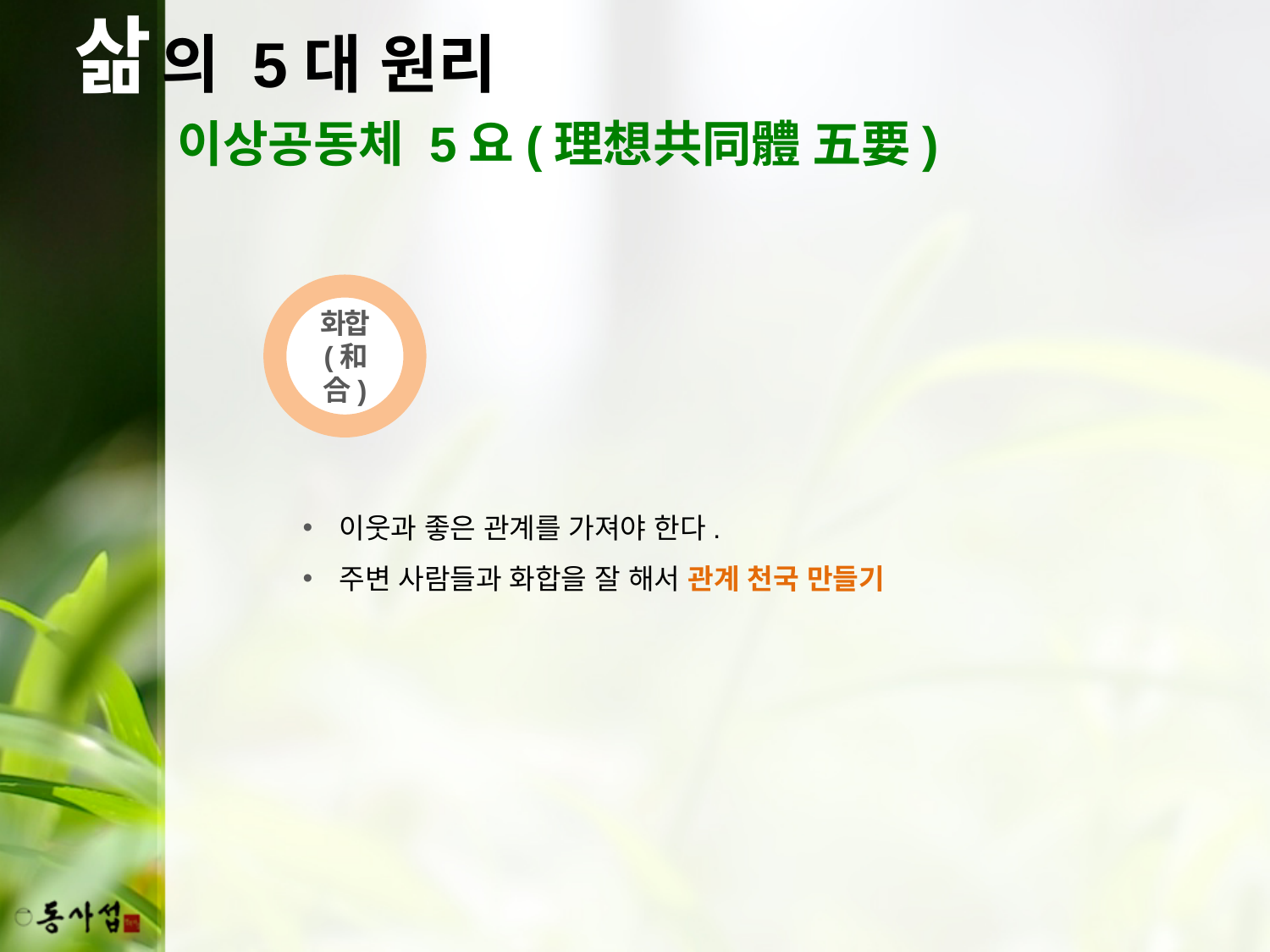

삶
의 5대 원리
이상공동체 5요(理想共同體 五要)
화합
(和合)
이웃과 좋은 관계를 가져야 한다.
주변 사람들과 화합을 잘 해서 관계 천국 만들기